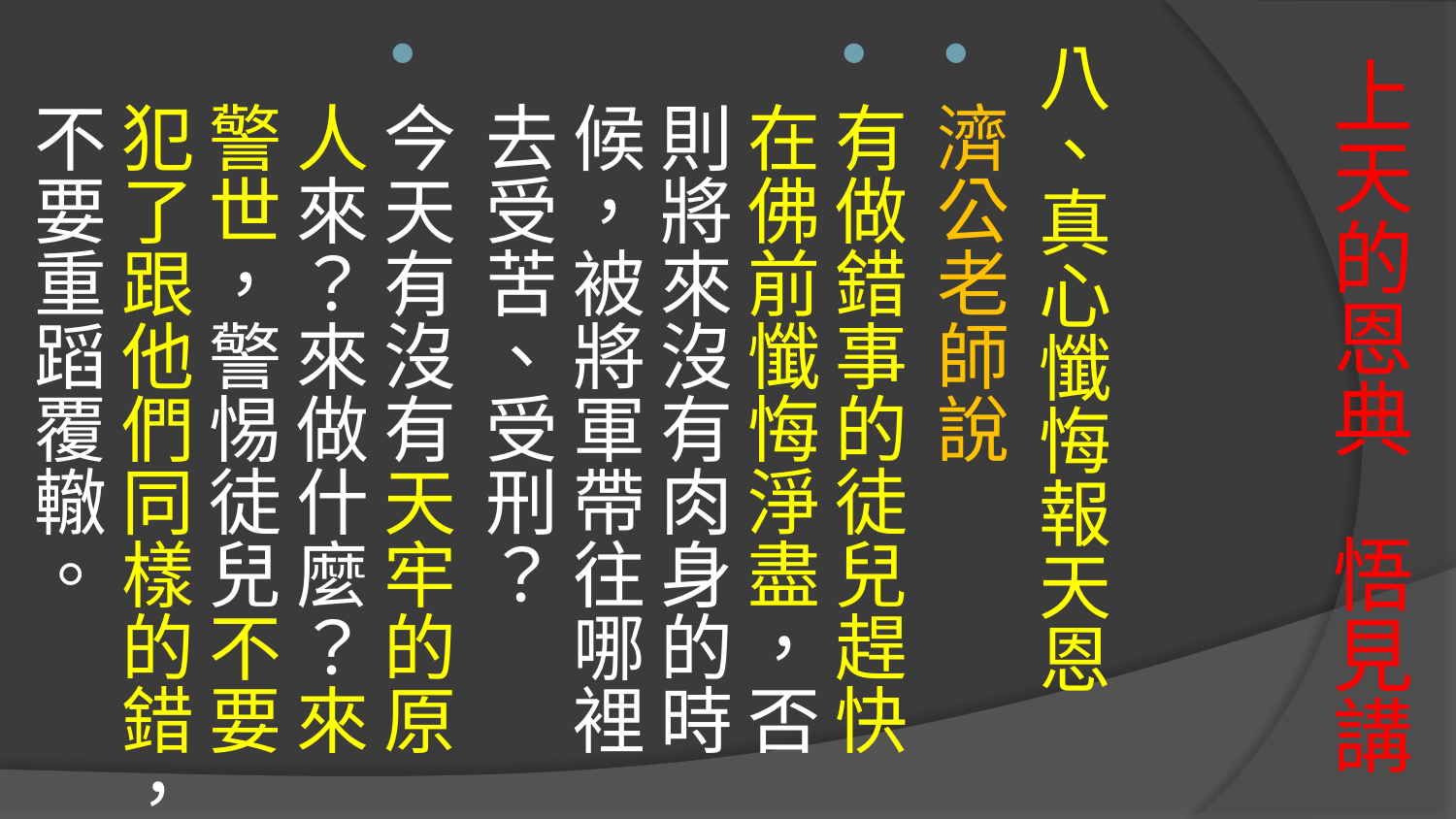

八、真心懺悔報天恩
濟公老師說
有做錯事的徒兒趕快在佛前懺悔淨盡，否則將來沒有肉身的時候，被將軍帶往哪裡去受苦、受刑？
今天有沒有天牢的原人來？來做什麼？來警世，警惕徒兒不要犯了跟他們同樣的錯，不要重蹈覆轍。
# 上天的恩典    悟見講